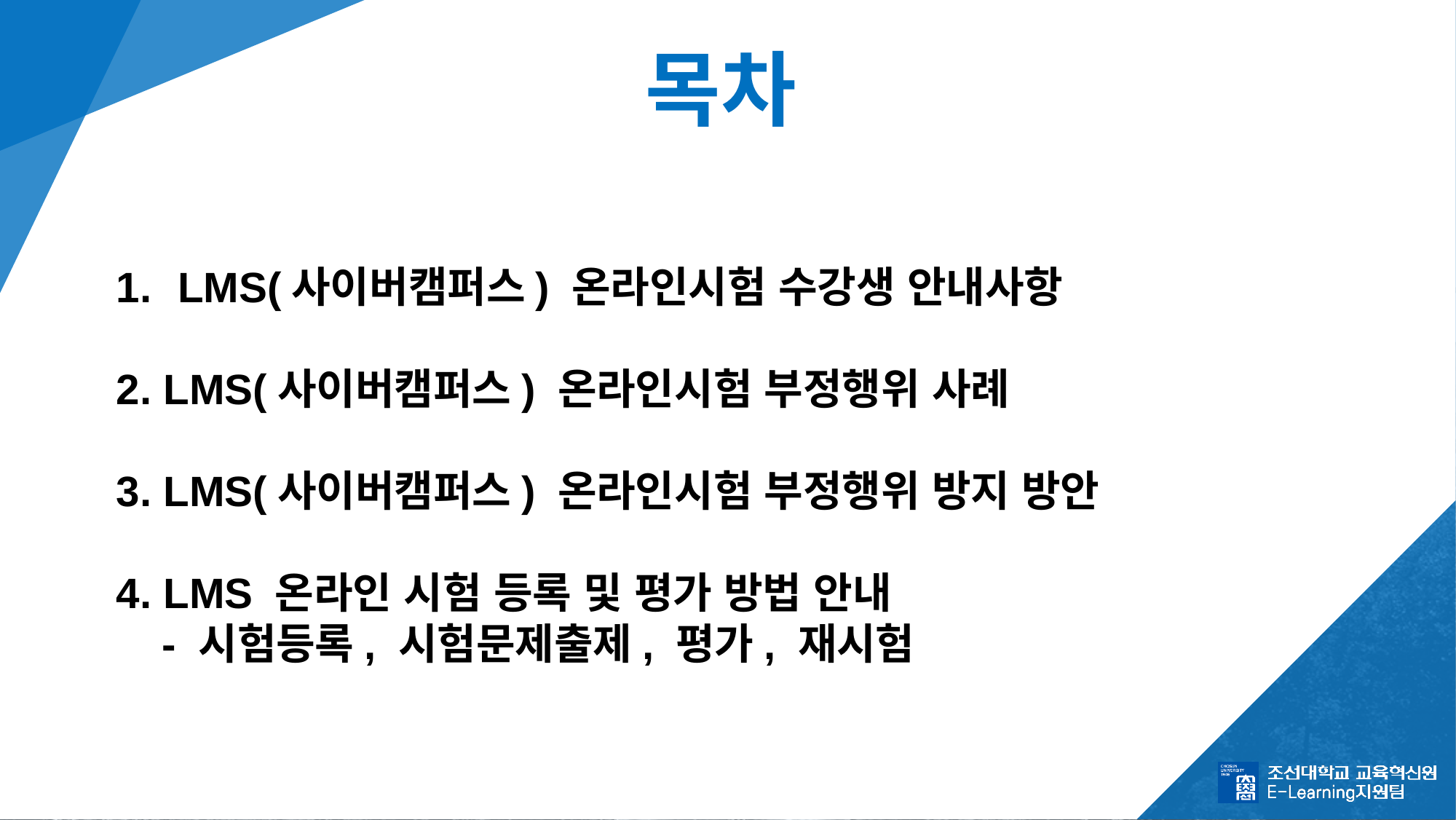

목차
LMS(사이버캠퍼스) 온라인시험 수강생 안내사항

2. LMS(사이버캠퍼스) 온라인시험 부정행위 사례

3. LMS(사이버캠퍼스) 온라인시험 부정행위 방지 방안
4. LMS 온라인 시험 등록 및 평가 방법 안내
   - 시험등록, 시험문제출제, 평가, 재시험